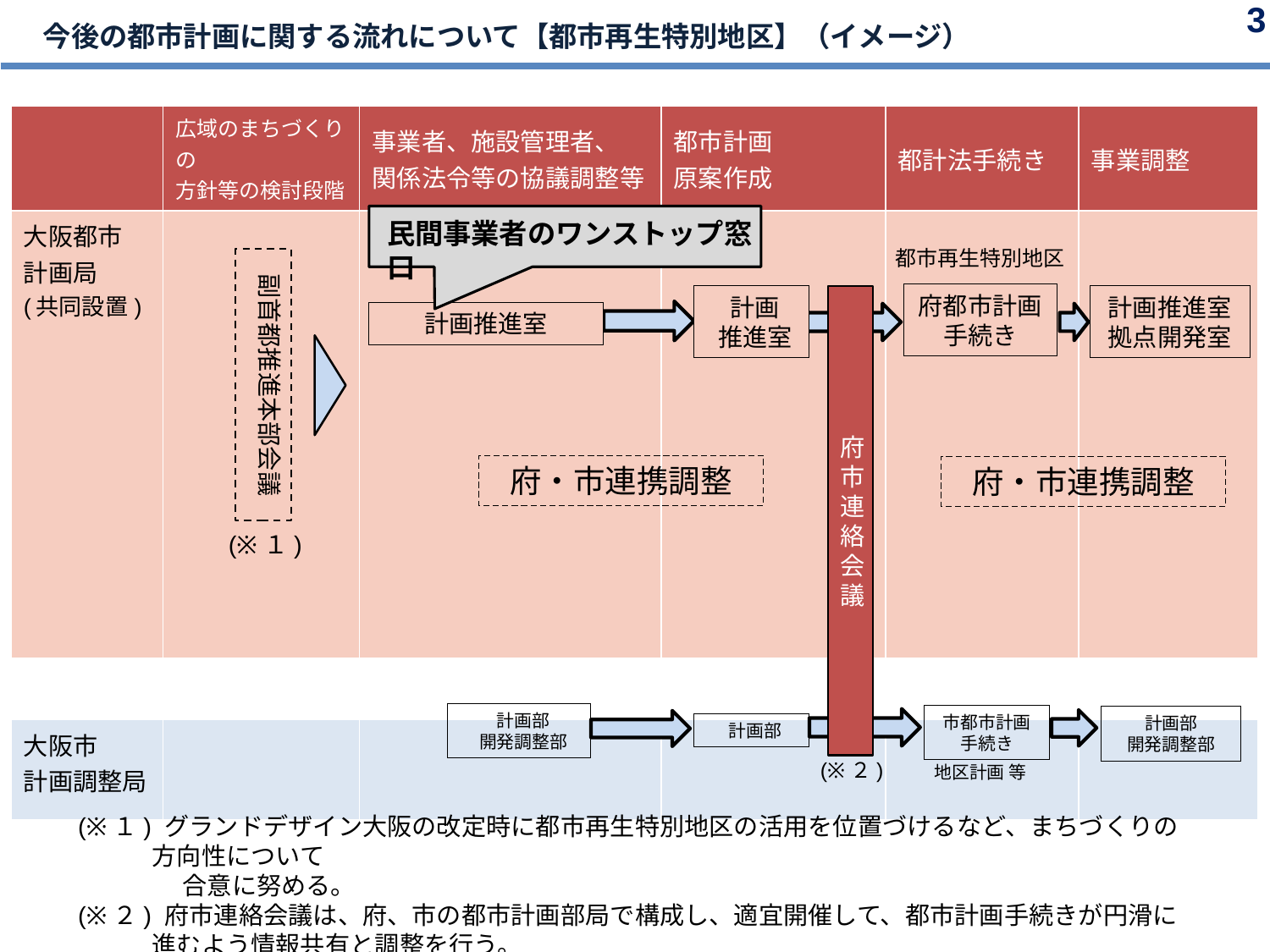

3
　今後の都市計画に関する流れについて【都市再生特別地区】（イメージ）
|  | 広域のまちづくりの 方針等の検討段階 | 事業者、施設管理者、 関係法令等の協議調整等 | 都市計画 原案作成 | 都計法手続き | 事業調整 |
| --- | --- | --- | --- | --- | --- |
| 大阪都市 計画局 (共同設置) |  |  |  |  |  |
|  |  |  |  |  |  |
| 大阪市 計画調整局 |  |  |  |  |  |

民間事業者のワンストップ窓口
都市再生特別地区
副首都推進本部会議
府都市計画手続き
計画
推進室
計画推進室拠点開発室
府市連絡会議

計画推進室

府・市連携調整
府・市連携調整
(※１)
計画部
開発調整部
市都市計画
手続き
計画部
開発調整部

計画部
(※２)
地区計画 等
(※１) グランドデザイン大阪の改定時に都市再生特別地区の活用を位置づけるなど、まちづくりの方向性について
　　　　 合意に努める。
(※２) 府市連絡会議は、府、市の都市計画部局で構成し、適宜開催して、都市計画手続きが円滑に進むよう情報共有と調整を行う。